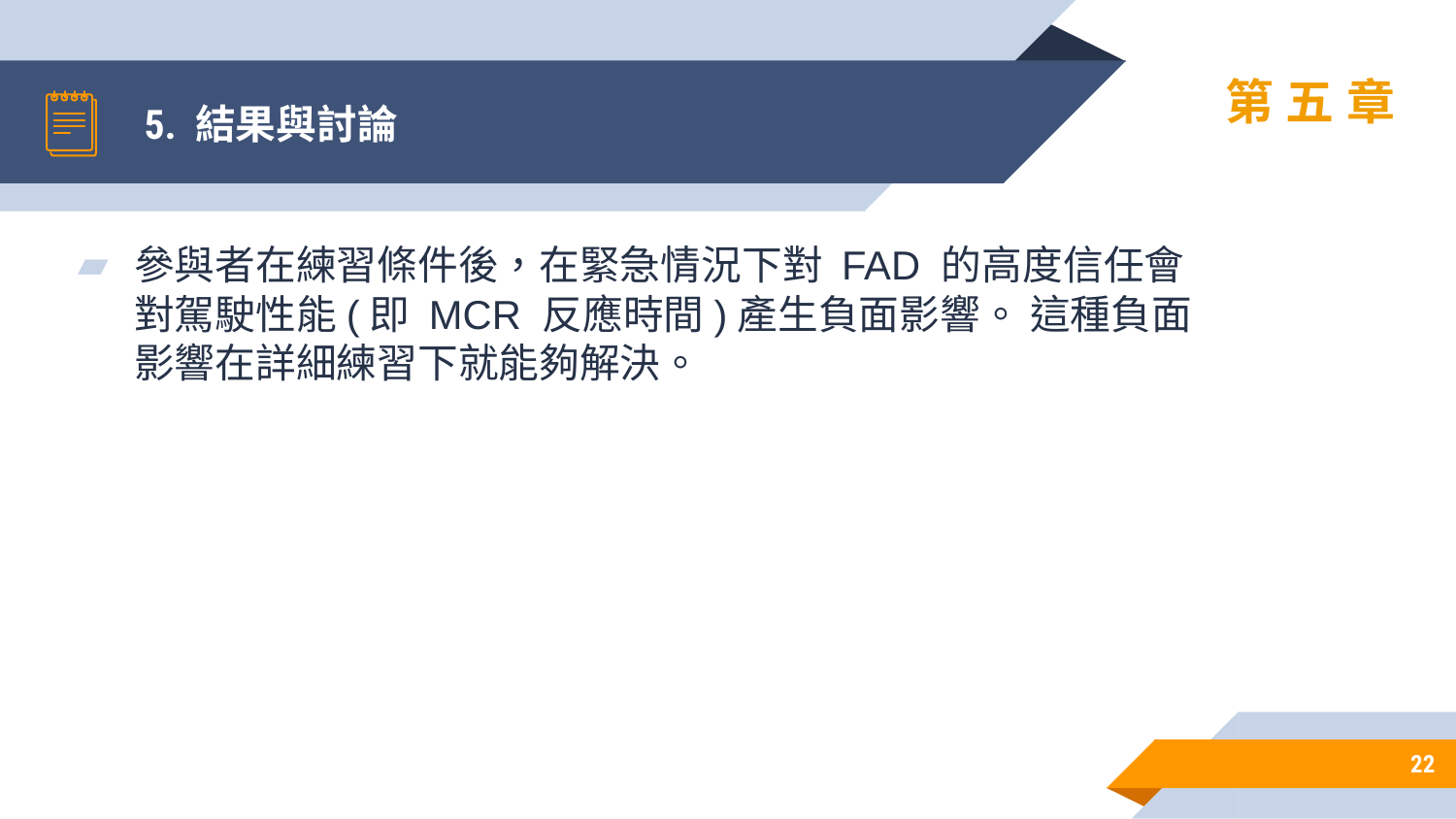

# 5. 結果與討論
第五章

參與者在練習條件後，在緊急情況下對 FAD 的高度信任會對駕駛性能(即 MCR 反應時間)產生負面影響。 這種負面影響在詳細練習下就能夠解決。
22